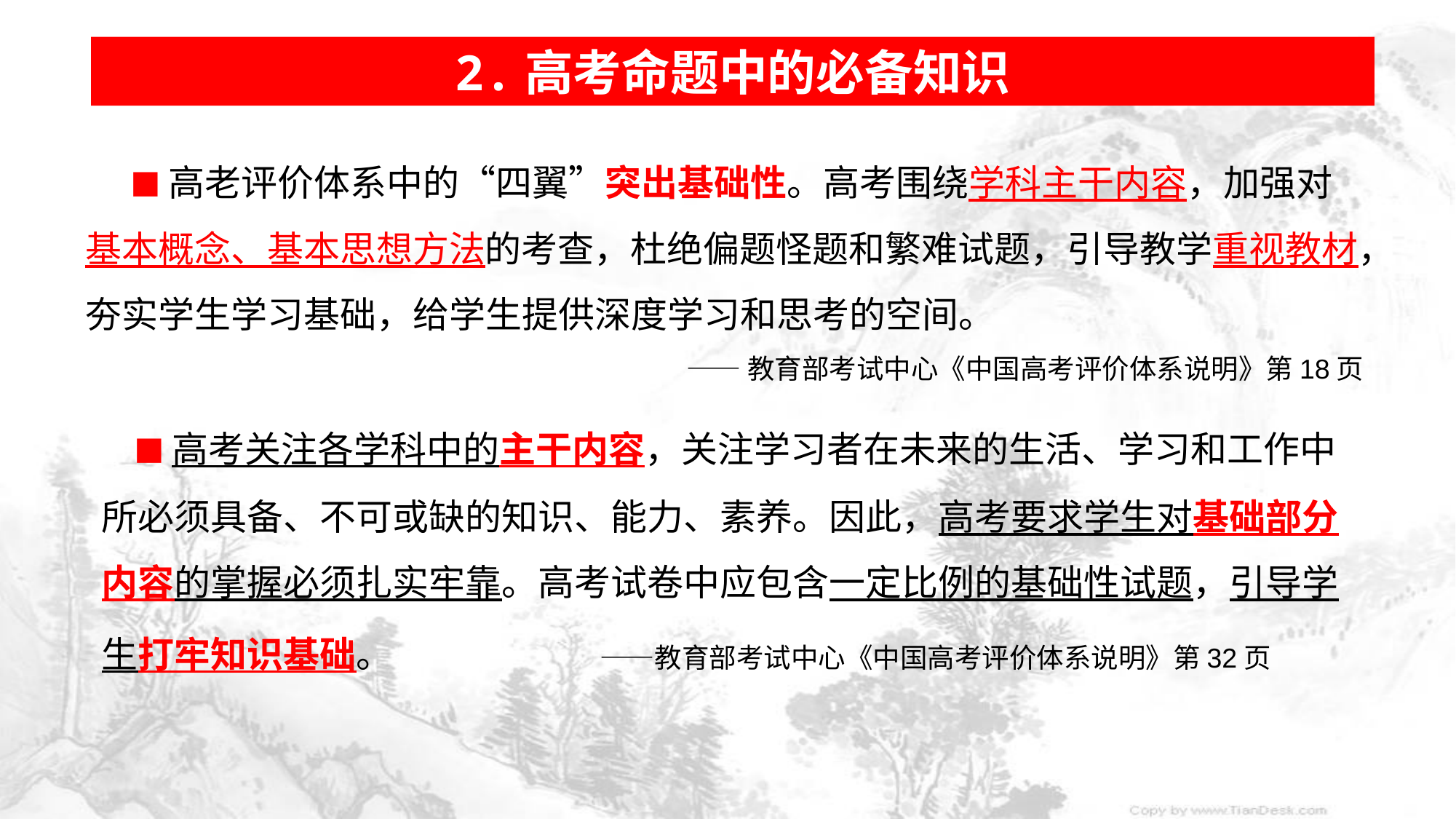

2.高考命题中的必备知识
     ■高老评价体系中的“四翼”突出基础性。高考围绕学科主干内容，加强对基本概念、基本思想方法的考查，杜绝偏题怪题和繁难试题，引导教学重视教材，夯实学生学习基础，给学生提供深度学习和思考的空间。
                             ——教育部考试中心《中国高考评价体系说明》第18页
   ■高考关注各学科中的主干内容，关注学习者在未来的生活、学习和工作中所必须具备、不可或缺的知识、能力、素养。因此，高考要求学生对基础部分内容的掌握必须扎实牢靠。高考试卷中应包含一定比例的基础性试题，引导学生打牢知识基础。                         ——教育部考试中心《中国高考评价体系说明》第32页